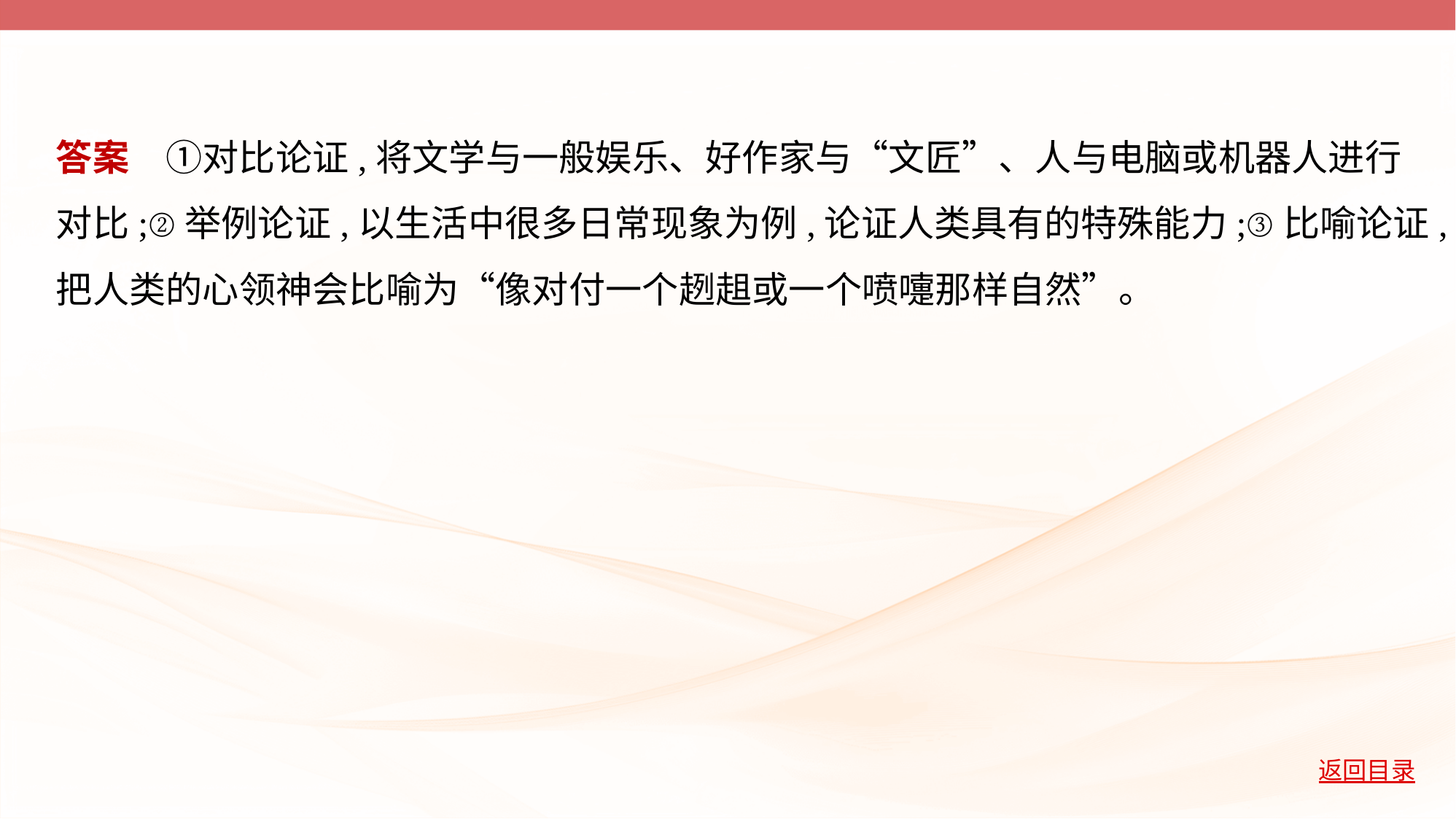

答案　①对比论证,将文学与一般娱乐、好作家与“文匠”、人与电脑或机器人进行
对比;②举例论证,以生活中很多日常现象为例,论证人类具有的特殊能力;③比喻论证,
把人类的心领神会比喻为“像对付一个趔趄或一个喷嚏那样自然”。